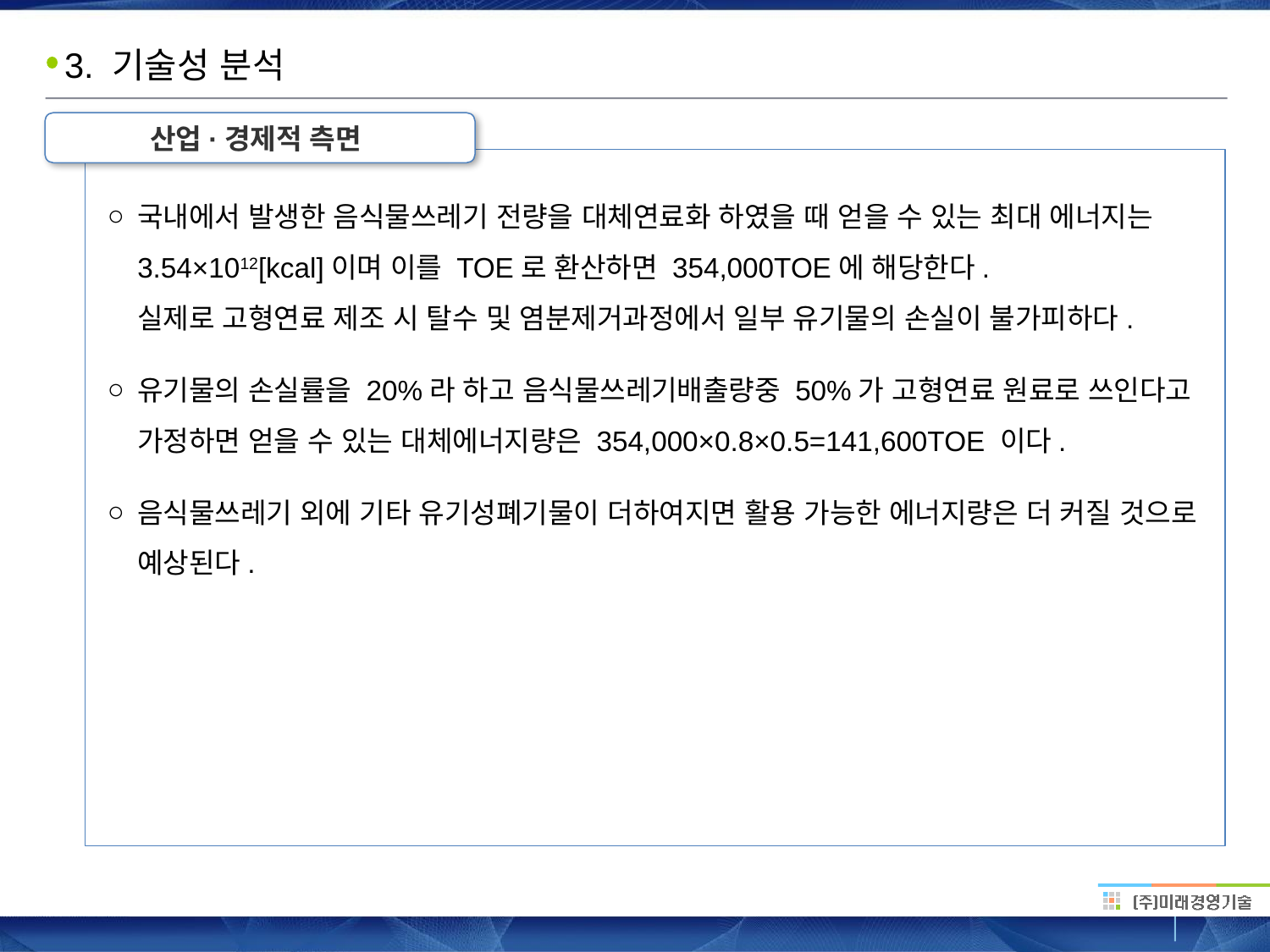

# 3. 기술성 분석
산업·경제적 측면

국내에서 발생한 음식물쓰레기 전량을 대체연료화 하였을 때 얻을 수 있는 최대 에너지는  3.54×1012[kcal]이며 이를 TOE로 환산하면 354,000TOE에 해당한다.
실제로 고형연료 제조 시 탈수 및 염분제거과정에서 일부 유기물의 손실이 불가피하다.
유기물의 손실률을 20%라 하고 음식물쓰레기배출량중 50%가 고형연료 원료로 쓰인다고 가정하면 얻을 수 있는 대체에너지량은 354,000×0.8×0.5=141,600TOE 이다.
음식물쓰레기 외에 기타 유기성폐기물이 더하여지면 활용 가능한 에너지량은 더 커질 것으로 예상된다.